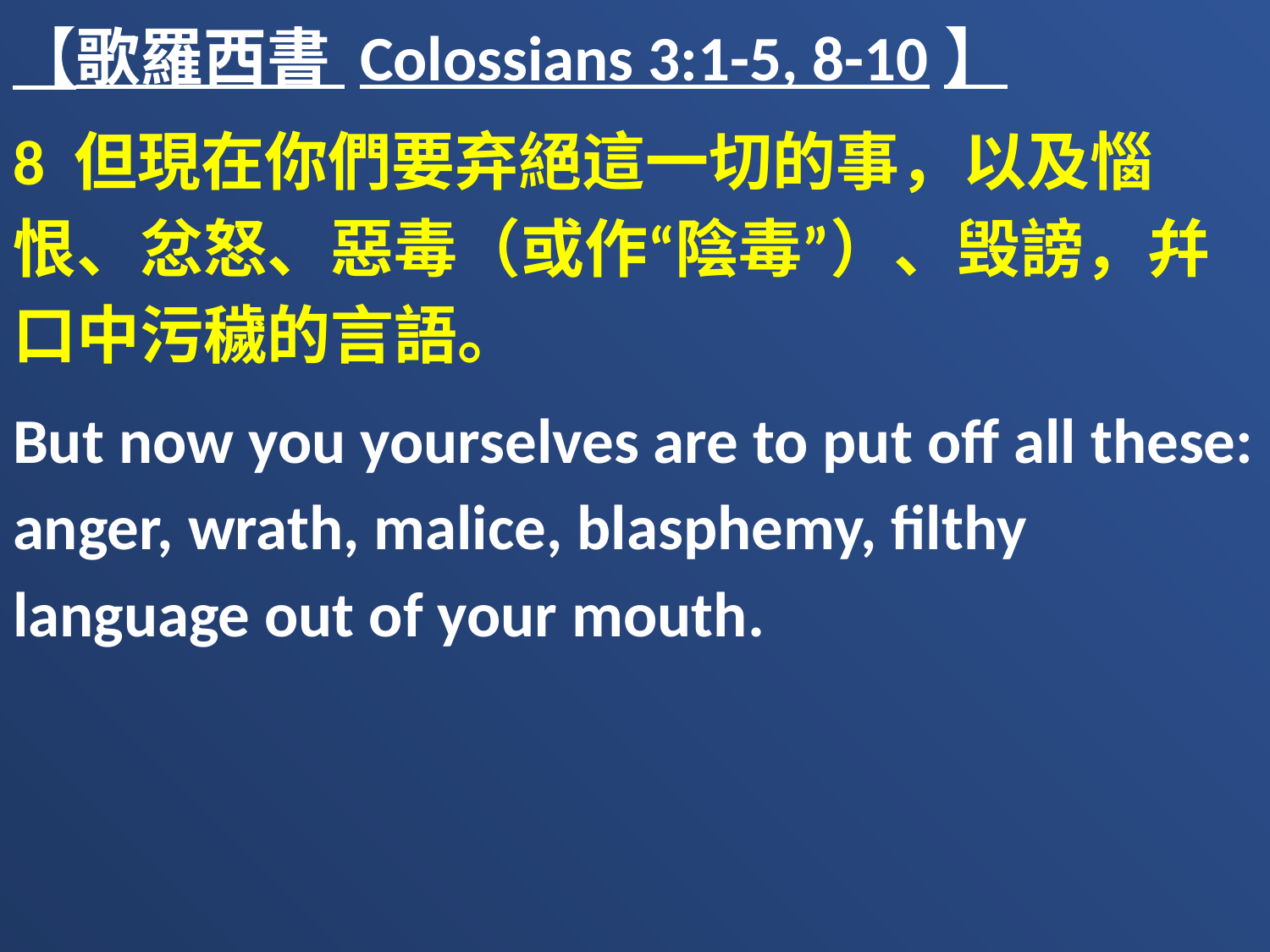

【歌羅西書 Colossians 3:1-5, 8-10】
8 但現在你們要弃絕這一切的事，以及惱恨、忿怒、惡毒（或作“陰毒”）、毁謗，幷口中污穢的言語。
But now you yourselves are to put off all these: anger, wrath, malice, blasphemy, filthy language out of your mouth.